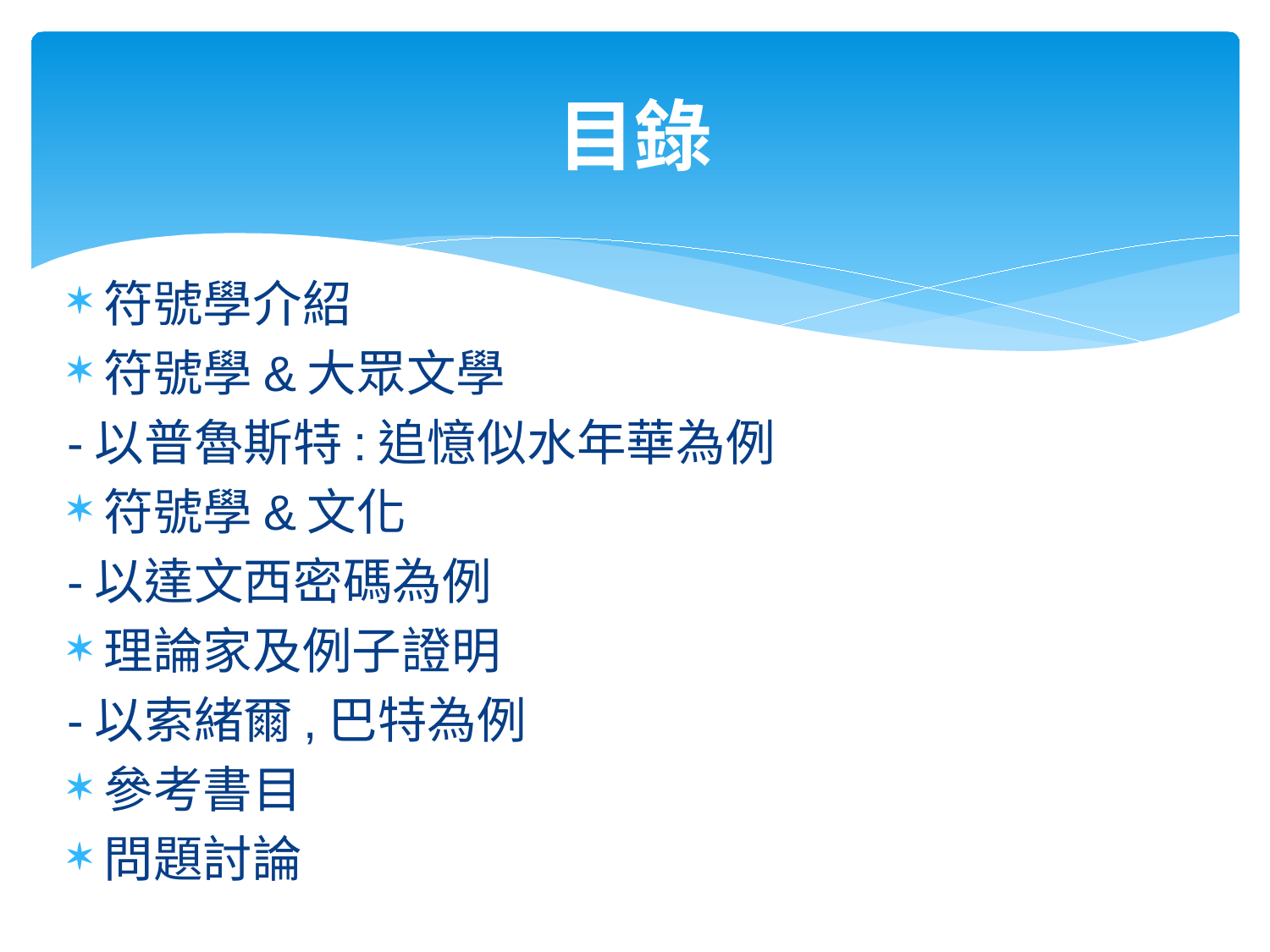

# 目錄

符號學介紹
符號學&大眾文學
-以普魯斯特:追憶似水年華為例
符號學&文化
-以達文西密碼為例
理論家及例子證明
-以索緒爾,巴特為例
參考書目
問題討論